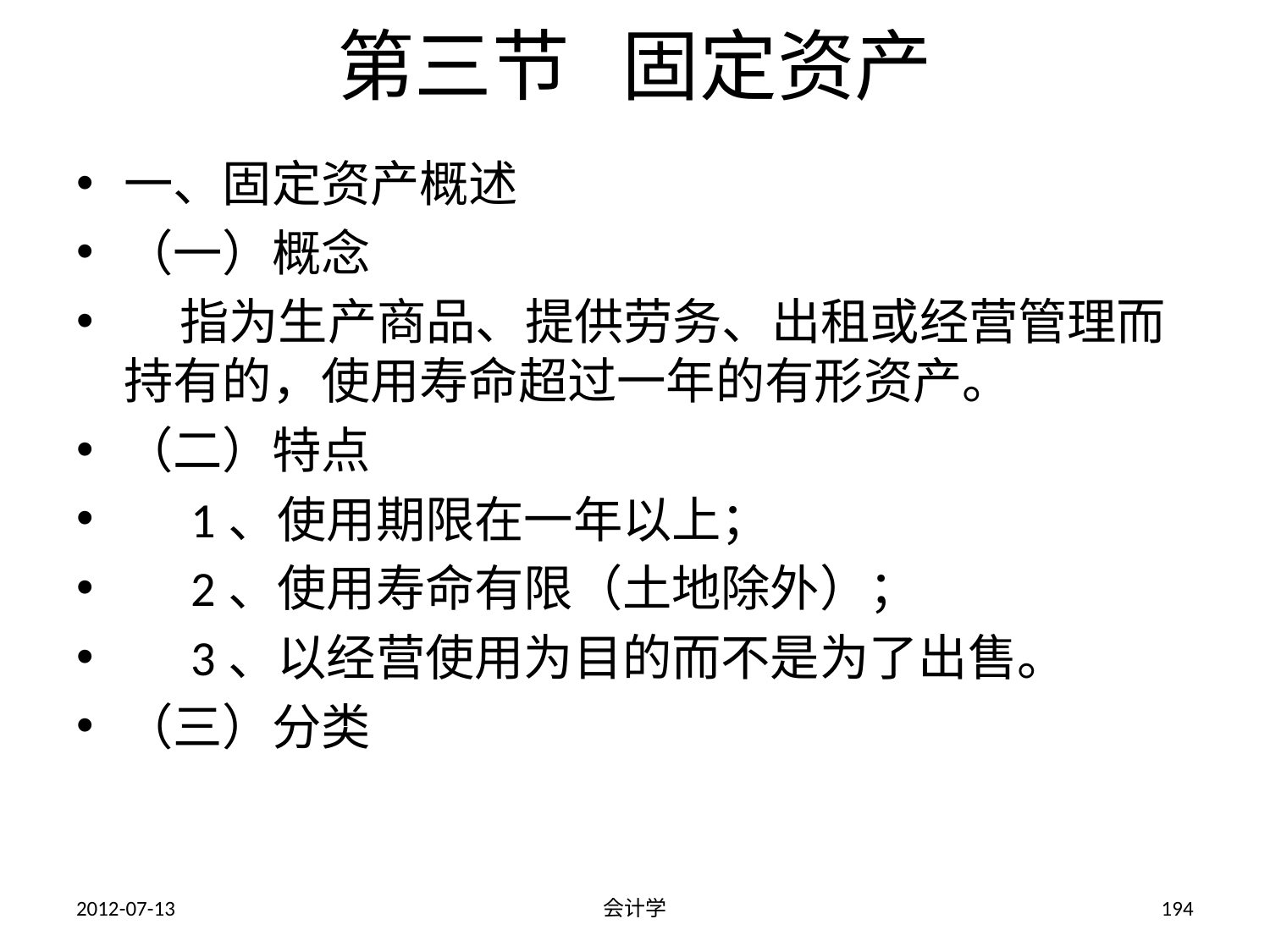

# 第三节   固定资产
一、固定资产概述
（一）概念
    指为生产商品、提供劳务、出租或经营管理而持有的，使用寿命超过一年的有形资产。
（二）特点
      1、使用期限在一年以上；
      2、使用寿命有限（土地除外）；
      3、以经营使用为目的而不是为了出售。
（三）分类
2012-07-13
会计学
194